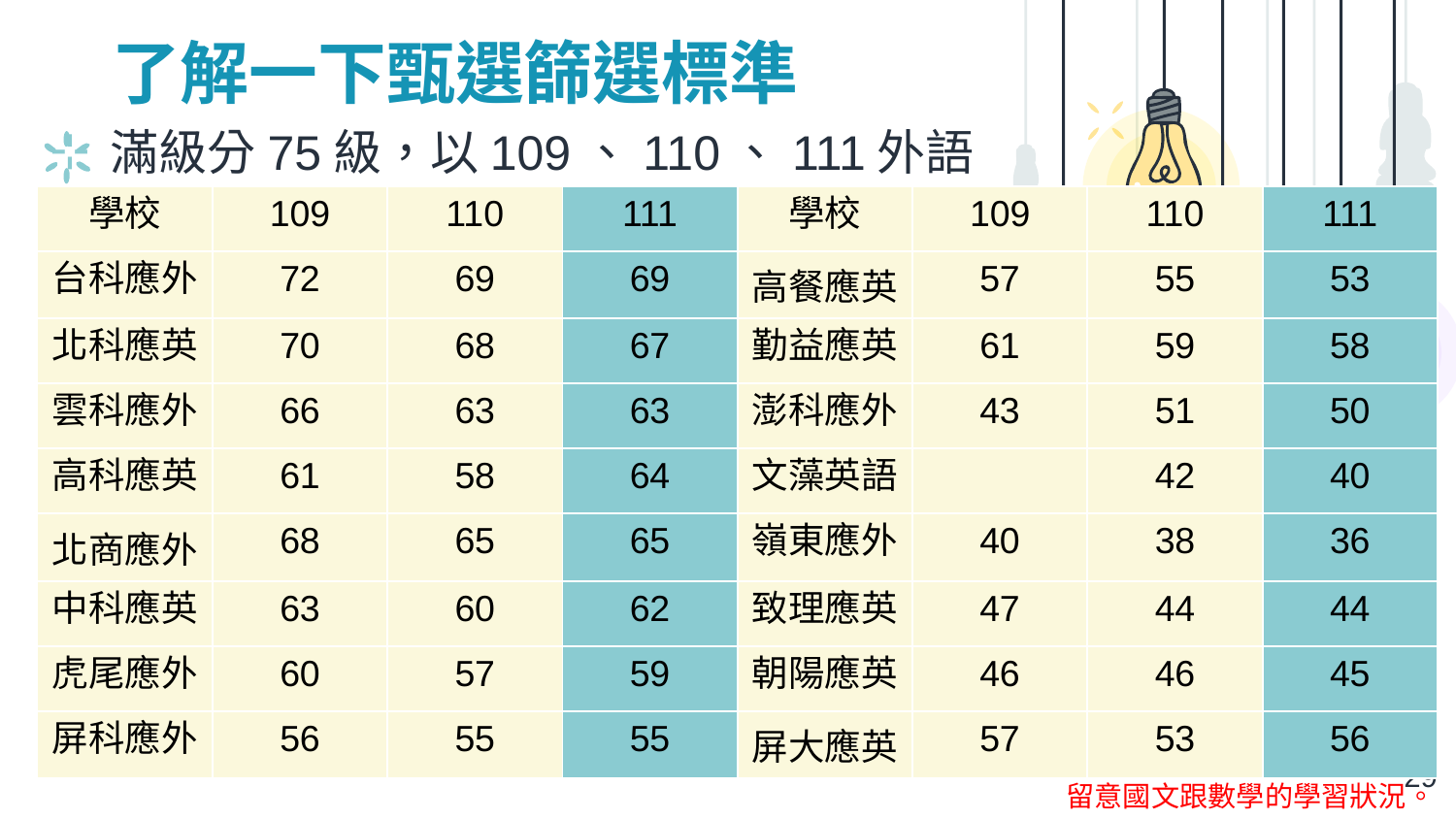

# 了解一下甄選篩選標準
滿級分75級，以109、110、111外語群為例：

| 學校 | 109 | 110 | 111 | 學校 | 109 | 110 | 111 |
| --- | --- | --- | --- | --- | --- | --- | --- |
| 台科應外 | 72 | 69 | 69 | 高餐應英 | 57 | 55 | 53 |
| 北科應英 | 70 | 68 | 67 | 勤益應英 | 61 | 59 | 58 |
| 雲科應外 | 66 | 63 | 63 | 澎科應外 | 43 | 51 | 50 |
| 高科應英 | 61 | 58 | 64 | 文藻英語 |  | 42 | 40 |
| 北商應外 | 68 | 65 | 65 | 嶺東應外 | 40 | 38 | 36 |
| 中科應英 | 63 | 60 | 62 | 致理應英 | 47 | 44 | 44 |
| 虎尾應外 | 60 | 57 | 59 | 朝陽應英 | 46 | 46 | 45 |
| 屏科應外 | 56 | 55 | 55 | 屏大應英 | 57 | 53 | 56 |
29
留意國文跟數學的學習狀況。